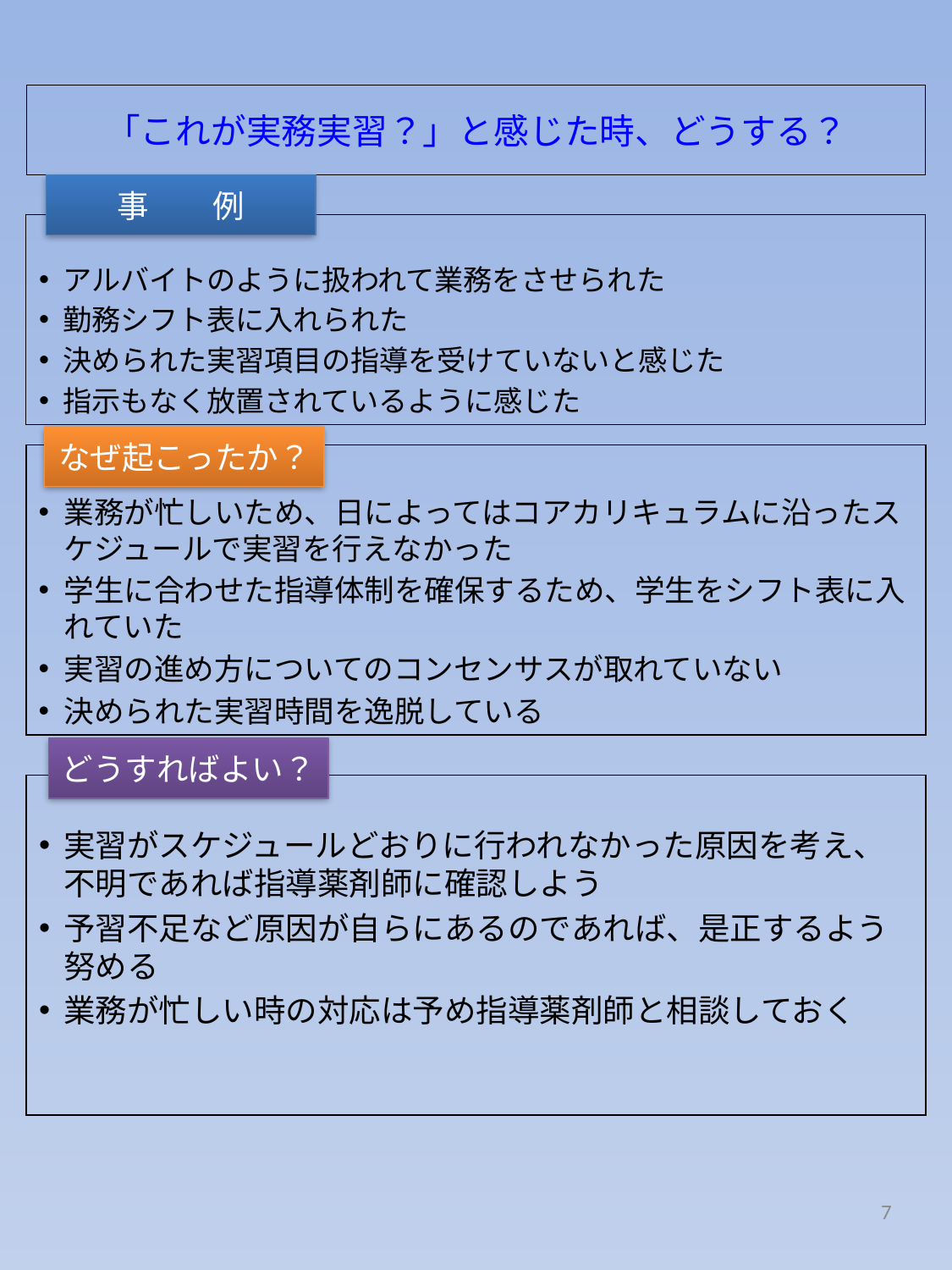

# 「これが実務実習？」と感じた時、どうする？
事　　例

アルバイトのように扱われて業務をさせられた
勤務シフト表に入れられた
決められた実習項目の指導を受けていないと感じた
指示もなく放置されているように感じた
なぜ起こったか？

業務が忙しいため、日によってはコアカリキュラムに沿ったスケジュールで実習を行えなかった
学生に合わせた指導体制を確保するため、学生をシフト表に入れていた
実習の進め方についてのコンセンサスが取れていない
決められた実習時間を逸脱している
どうすればよい？

実習がスケジュールどおりに行われなかった原因を考え、不明であれば指導薬剤師に確認しよう
予習不足など原因が自らにあるのであれば、是正するよう努める
業務が忙しい時の対応は予め指導薬剤師と相談しておく
7